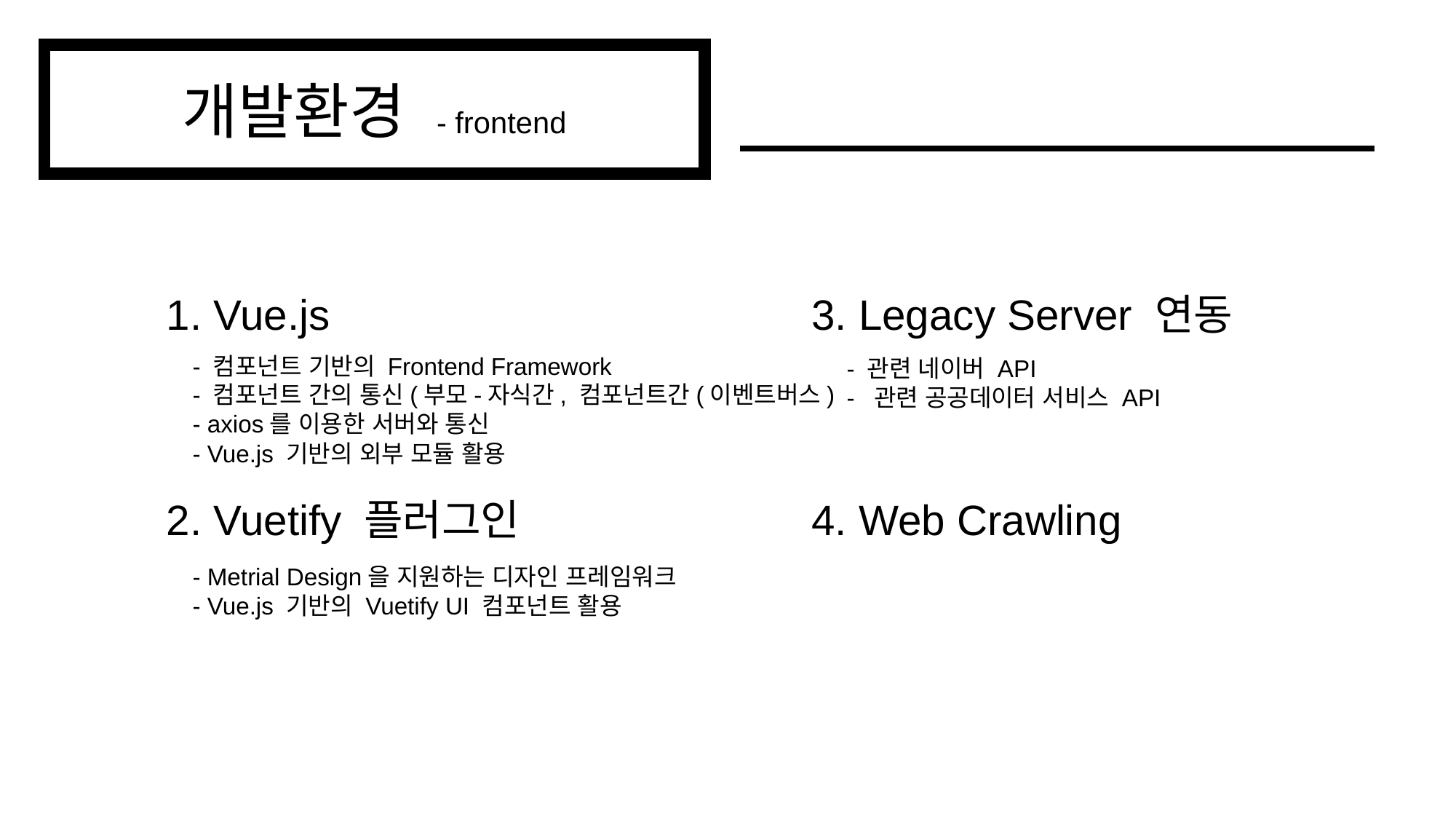

개발환경 - frontend
1. Vue.js
3. Legacy Server 연동
- 관련 네이버 API
-  관련 공공데이터 서비스 API
- 컴포넌트 기반의 Frontend Framework
- 컴포넌트 간의 통신(부모-자식간, 컴포넌트간(이벤트버스)
- axios를 이용한 서버와 통신
- Vue.js 기반의 외부 모듈 활용
2. Vuetify 플러그인
4. Web Crawling
- Metrial Design을 지원하는 디자인 프레임워크
- Vue.js 기반의 Vuetify UI 컴포넌트 활용